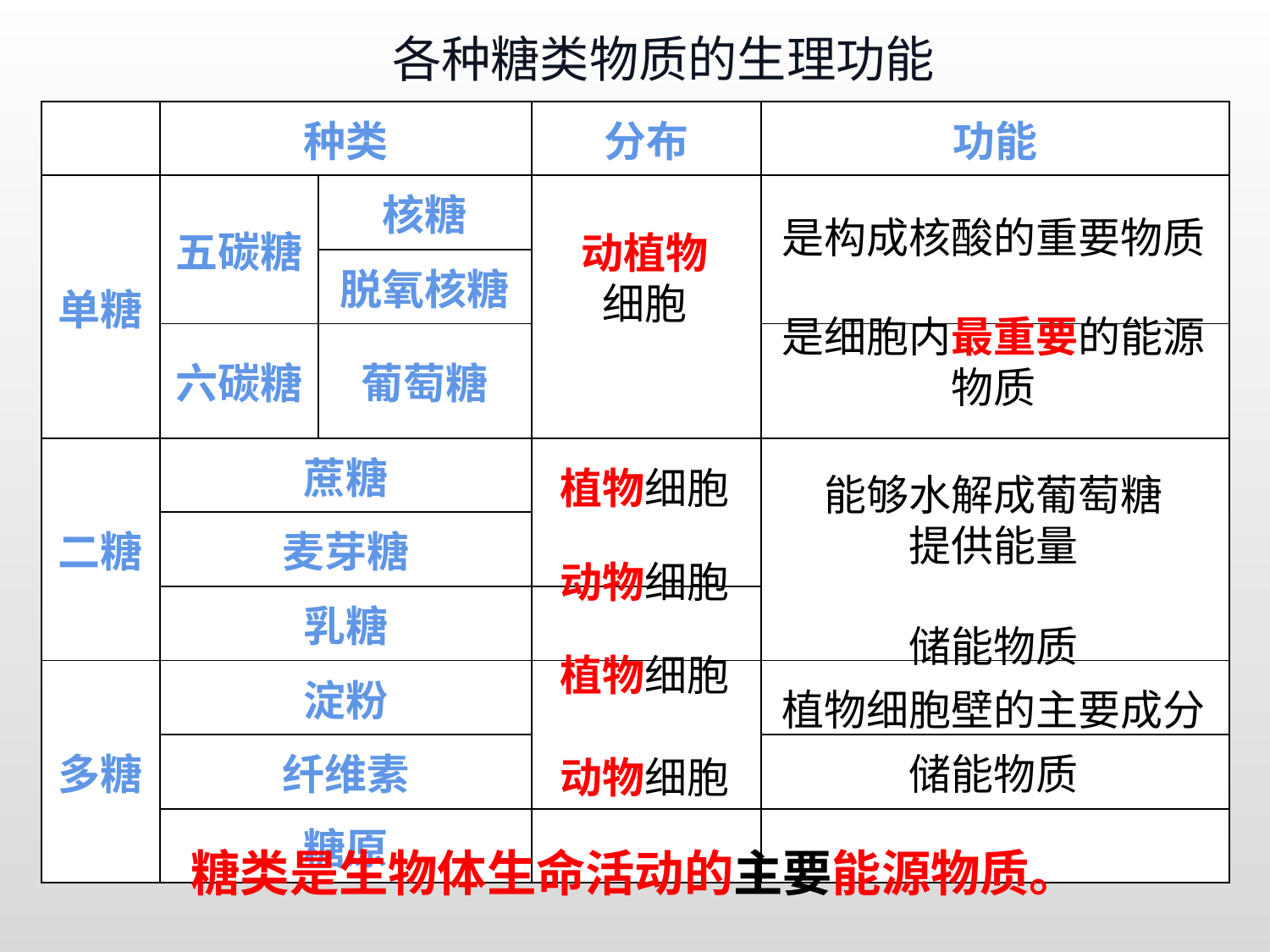

各种糖类物质的生理功能
|  | 种类 |  | 分布 | 功能 |
| --- | --- | --- | --- | --- |
| 单糖 | 五碳糖 | 核糖 |  |  |
|  |  | 脱氧核糖 |  |  |
|  | 六碳糖 | 葡萄糖 |  |  |
| 二糖 | 蔗糖 |  |  |  |
|  | 麦芽糖 |  |  |  |
|  | 乳糖 |  |  |  |
| 多糖 | 淀粉 |  |  |  |
|  | 纤维素 |  |  |  |
|  | 糖原 |  |  |  |
是构成核酸的重要物质
动植物细胞
是细胞内最重要的能源物质
植物细胞
能够水解成葡萄糖提供能量
动物细胞
储能物质
植物细胞
植物细胞壁的主要成分
储能物质
动物细胞
糖类是生物体生命活动的主要能源物质。